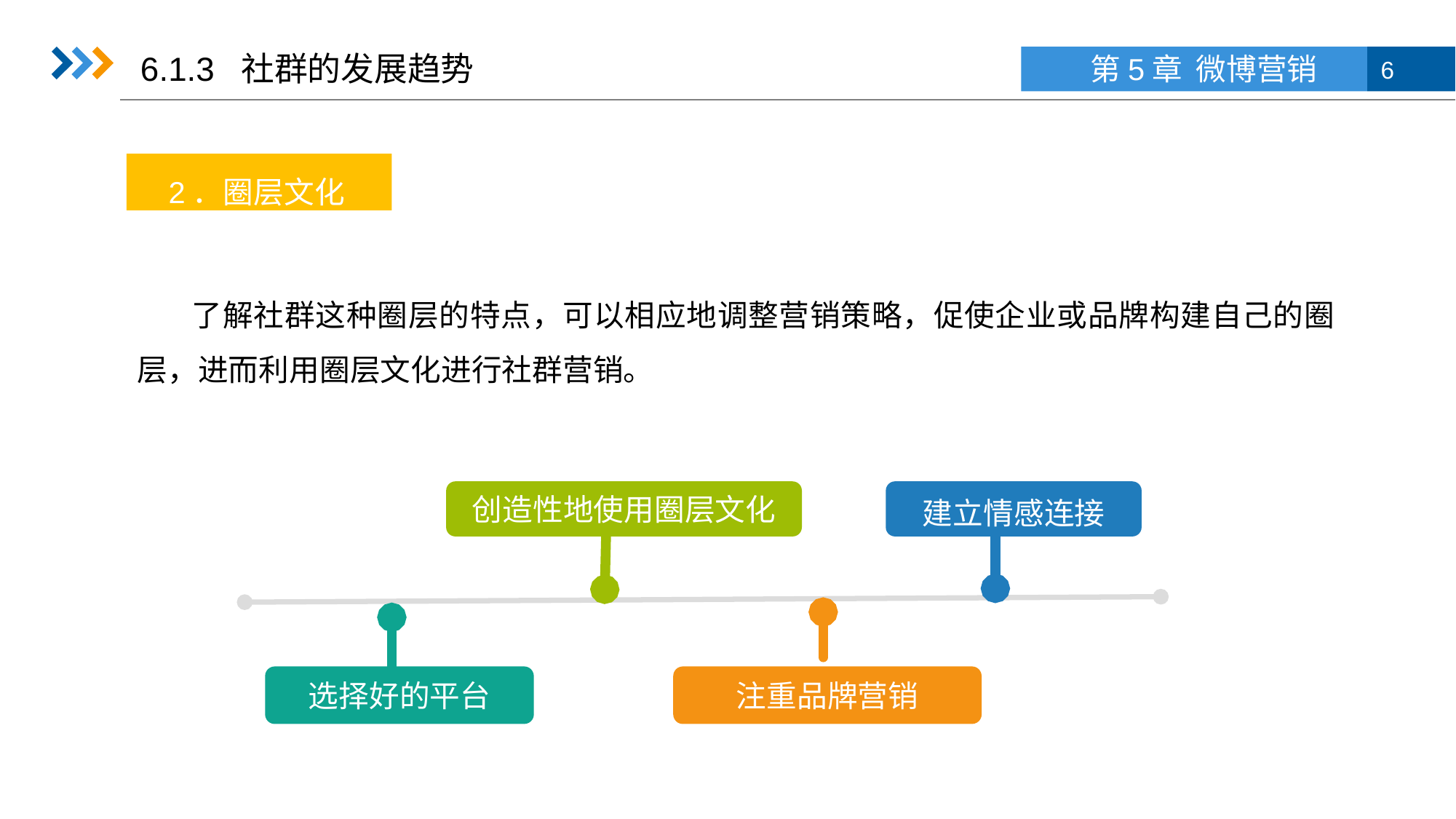

6.1.3  社群的发展趋势
2．圈层文化
了解社群这种圈层的特点，可以相应地调整营销策略，促使企业或品牌构建自己的圈层，进而利用圈层文化进行社群营销。
创造性地使用圈层文化
建立情感连接
选择好的平台
注重品牌营销